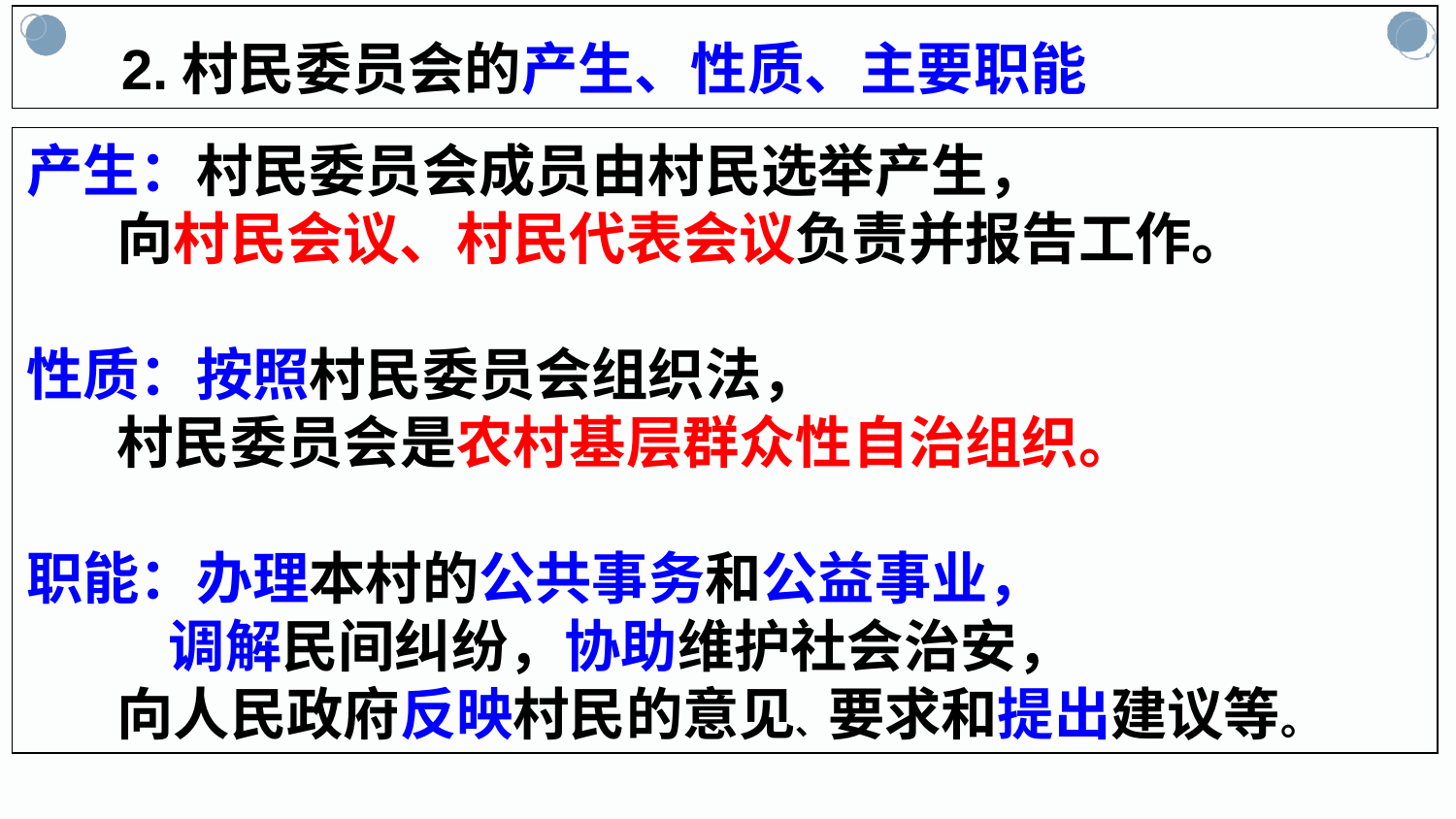

2.村民委员会的产生、性质、主要职能
产生：村民委员会成员由村民选举产生，
      向村民会议、村民代表会议负责并报告工作。

性质：按照村民委员会组织法，
      村民委员会是农村基层群众性自治组织。

职能：办理本村的公共事务和公益事业，
          调解民间纠纷，协助维护社会治安，
      向人民政府反映村民的意见、要求和提出建议等。